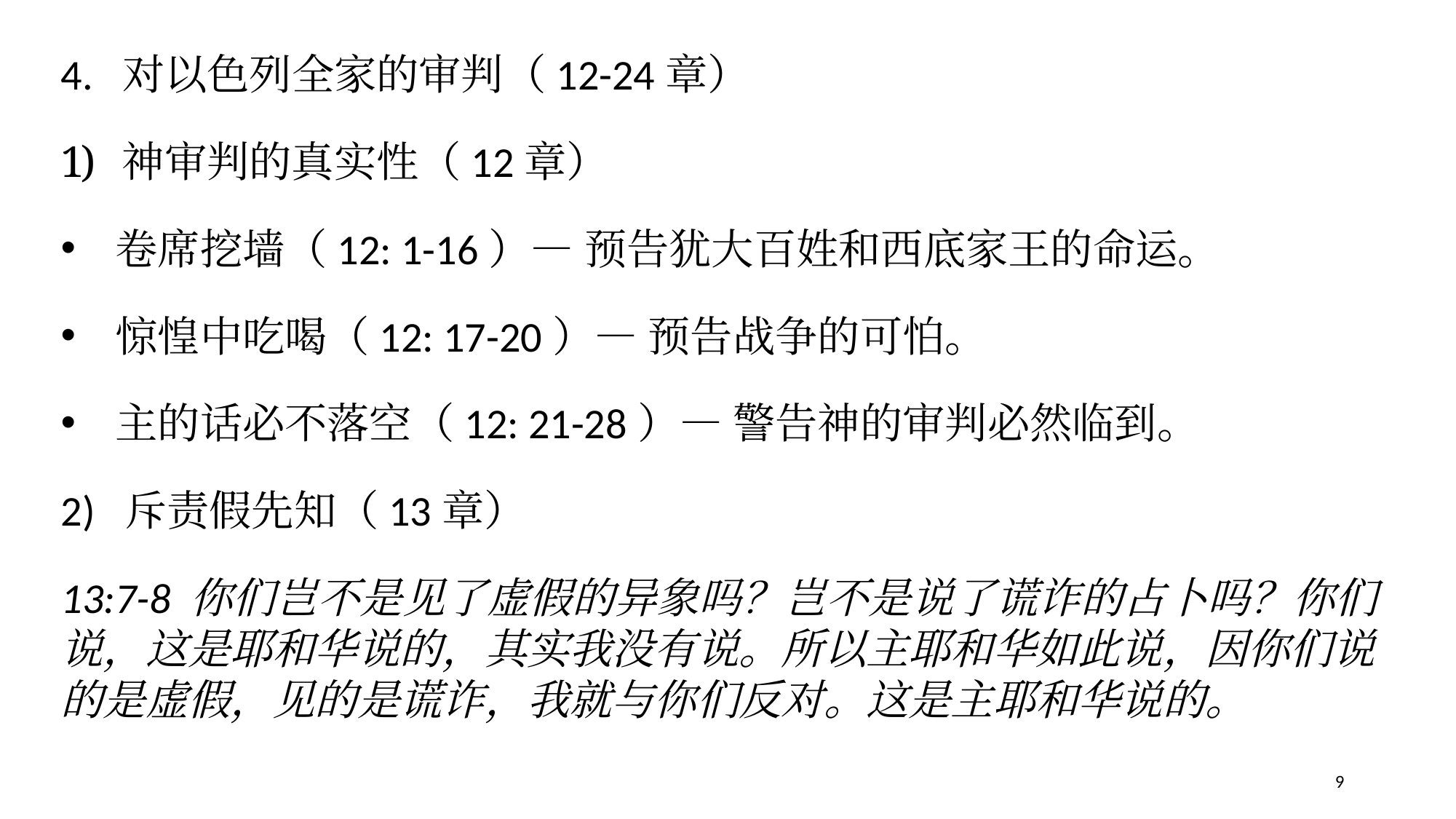

4.  对以色列全家的审判（12-24章）
神审判的真实性（12章）
卷席挖墙（12: 1-16）— 预告犹大百姓和西底家王的命运。
惊惶中吃喝（12: 17-20）— 预告战争的可怕。
主的话必不落空（12: 21-28）— 警告神的审判必然临到。
2)  斥责假先知（13章）
13:7-8 你们岂不是见了虚假的异象吗？岂不是说了谎诈的占卜吗？你们说，这是耶和华说的，其实我没有说。所以主耶和华如此说，因你们说的是虚假，见的是谎诈，我就与你们反对。这是主耶和华说的。
9